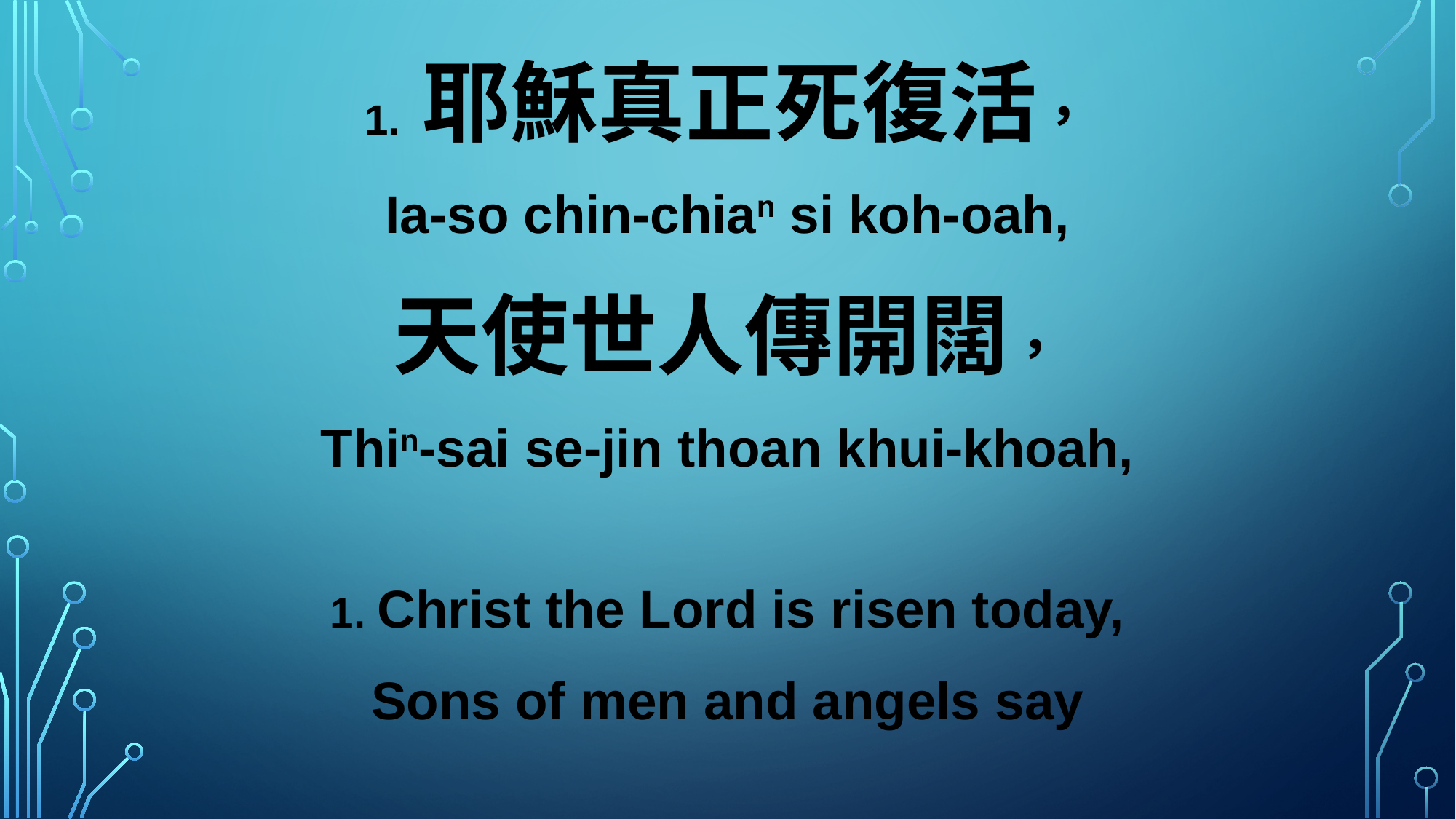

1. 耶穌真正死復活，
Ia-so chin-chian si koh-oah,
天使世人傳開闊，
Thin-sai se-jin thoan khui-khoah,

1. Christ the Lord is risen today,
Sons of men and angels say